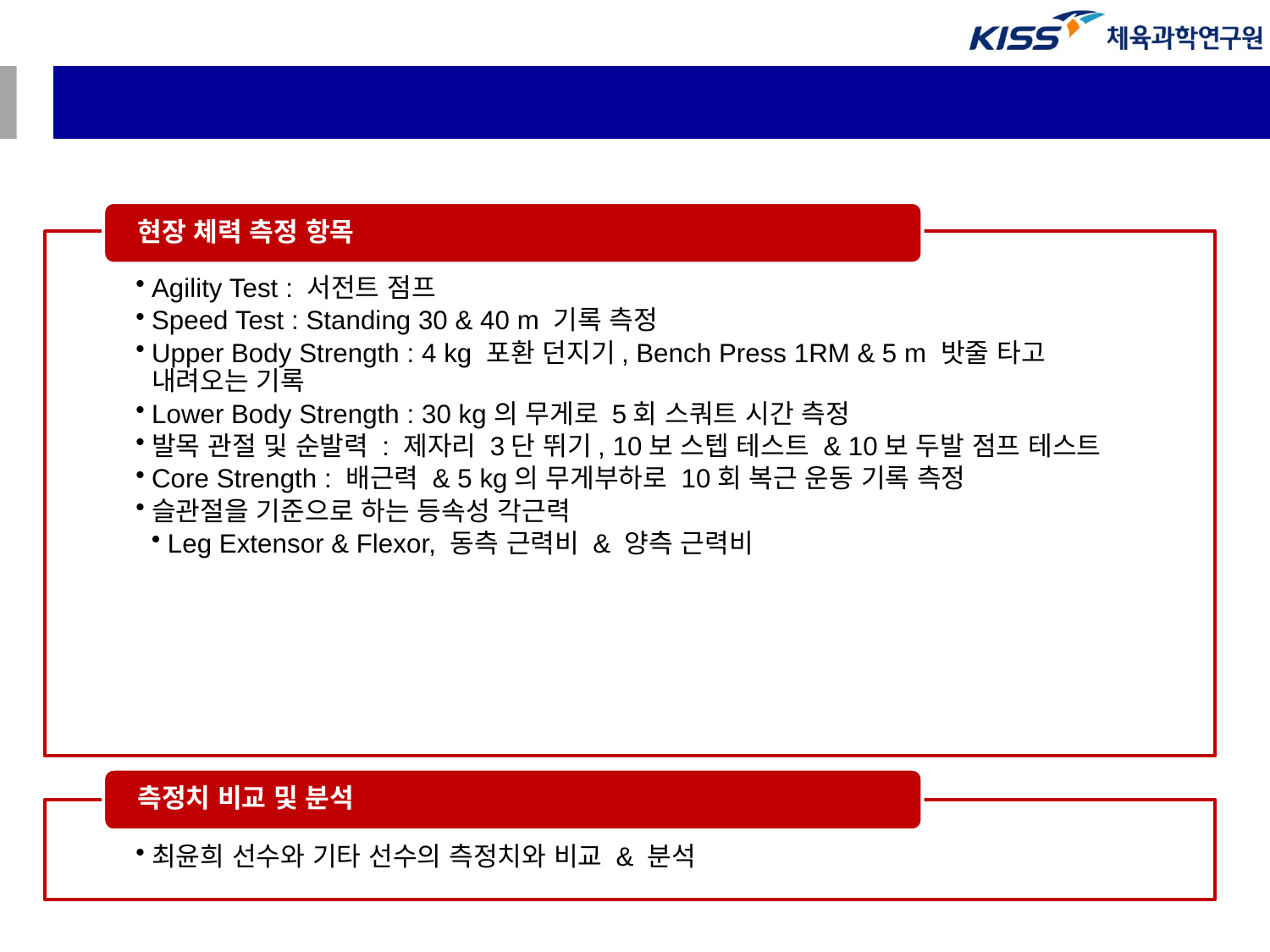

Agility Test : 서전트 점프
Speed Test : Standing 30 & 40 m 기록 측정
Upper Body Strength : 4 kg 포환 던지기, Bench Press 1RM & 5 m 밧줄 타고 내려오는 기록
Lower Body Strength : 30 kg의 무게로 5회 스쿼트 시간 측정
발목 관절 및 순발력 : 제자리 3단 뛰기, 10보 스텝 테스트 & 10보 두발 점프 테스트
Core Strength : 배근력 & 5 kg의 무게부하로 10회 복근 운동 기록 측정
슬관절을 기준으로 하는 등속성 각근력
Leg Extensor & Flexor, 동측 근력비 & 양측 근력비
현장 체력 측정 항목
최윤희 선수와 기타 선수의 측정치와 비교 & 분석
측정치 비교 및 분석